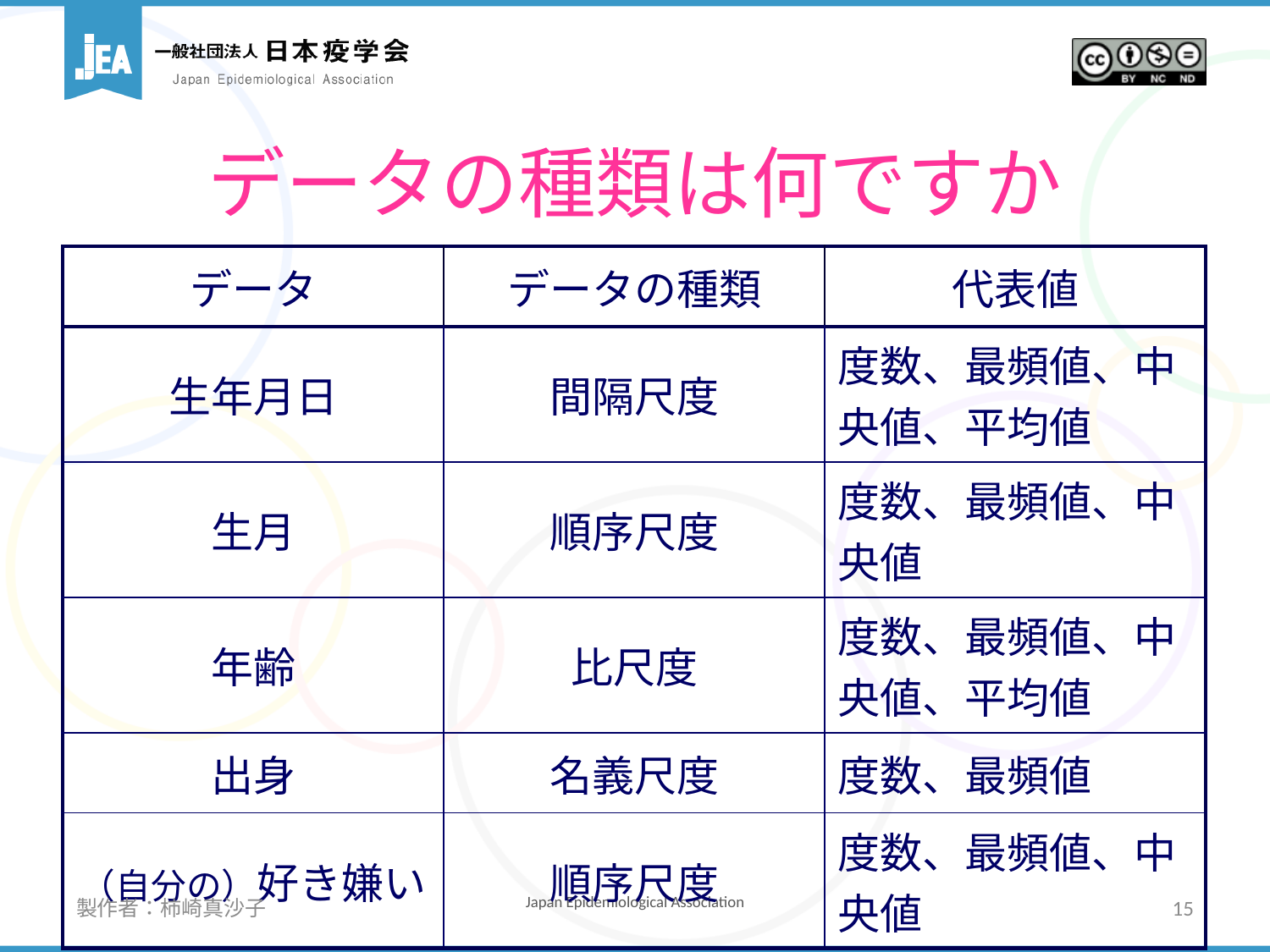

# データの種類は何ですか
| データ | データの種類 | 代表値 |
| --- | --- | --- |
| 生年月日 | 間隔尺度 | 度数、最頻値、中央値、平均値 |
| 生月 | 順序尺度 | 度数、最頻値、中央値 |
| 年齢 | 比尺度 | 度数、最頻値、中央値、平均値 |
| 出身 | 名義尺度 | 度数、最頻値 |
| （自分の）好き嫌い | 順序尺度 | 度数、最頻値、中央値 |
製作者：柿崎真沙子
15